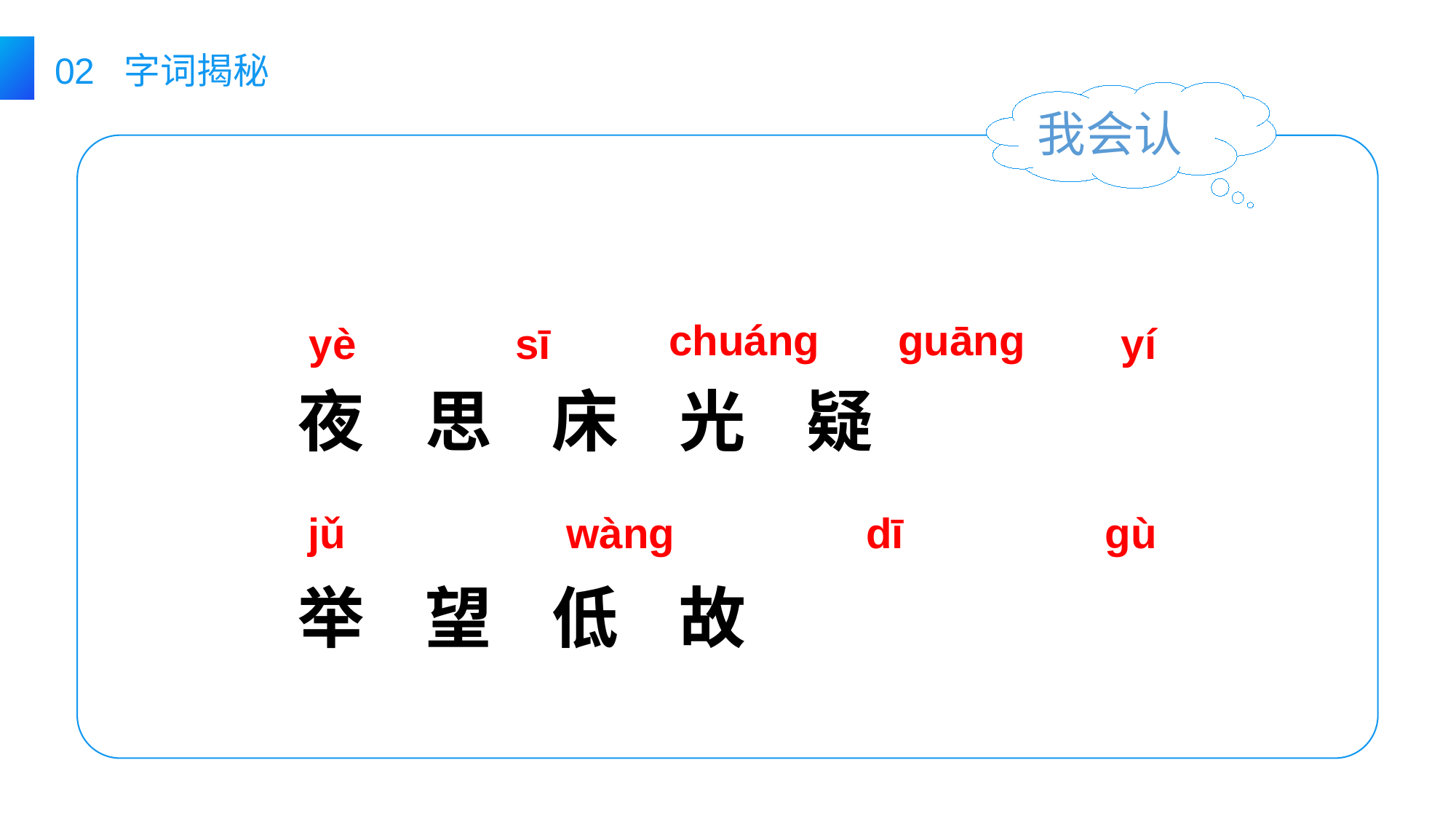

02  字词揭秘
我会认

chuáng
 guāng
yè
  sī
yí
夜    思    床    光    疑

举    望    低    故
jǔ
 wàng
dī
gù